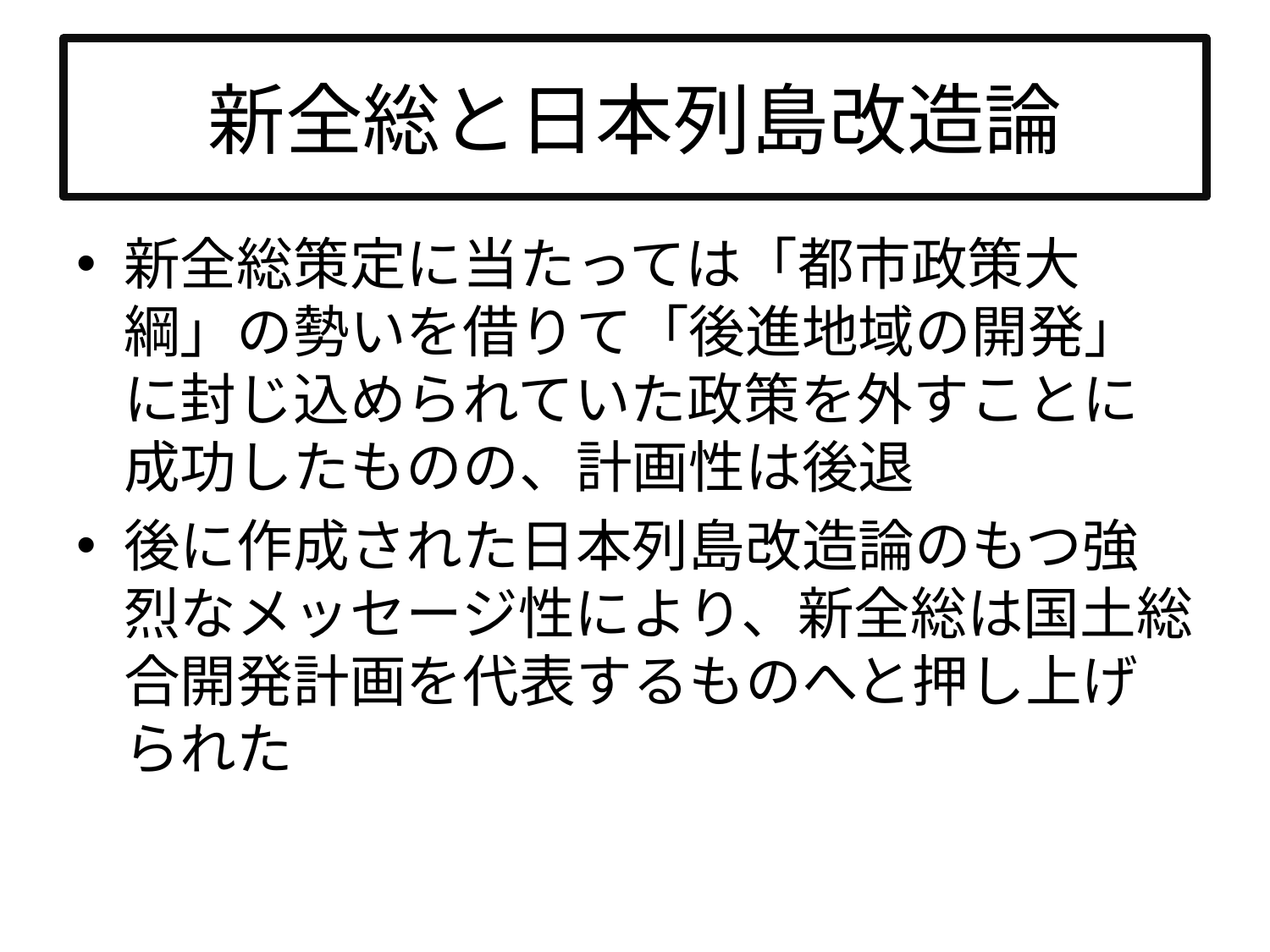

# 新全総と日本列島改造論
新全総策定に当たっては「都市政策大綱」の勢いを借りて「後進地域の開発」に封じ込められていた政策を外すことに成功したものの、計画性は後退
後に作成された日本列島改造論のもつ強烈なメッセージ性により、新全総は国土総合開発計画を代表するものへと押し上げられた